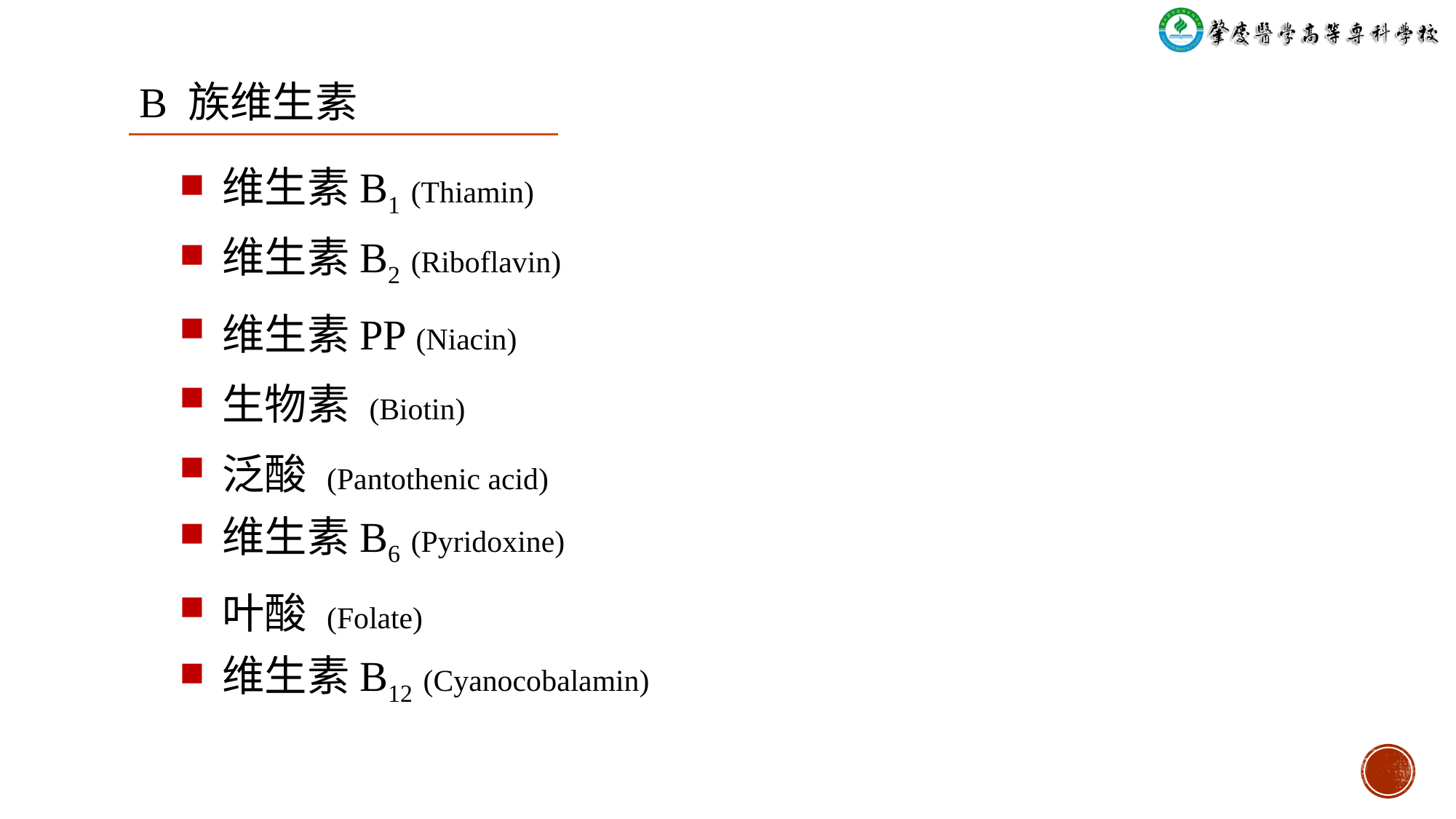

B 族维生素
维生素B1 (Thiamin)
维生素B2 (Riboflavin)
维生素PP (Niacin)
生物素 (Biotin)
泛酸 (Pantothenic acid)
维生素B6 (Pyridoxine)
叶酸 (Folate)
维生素B12 (Cyanocobalamin)